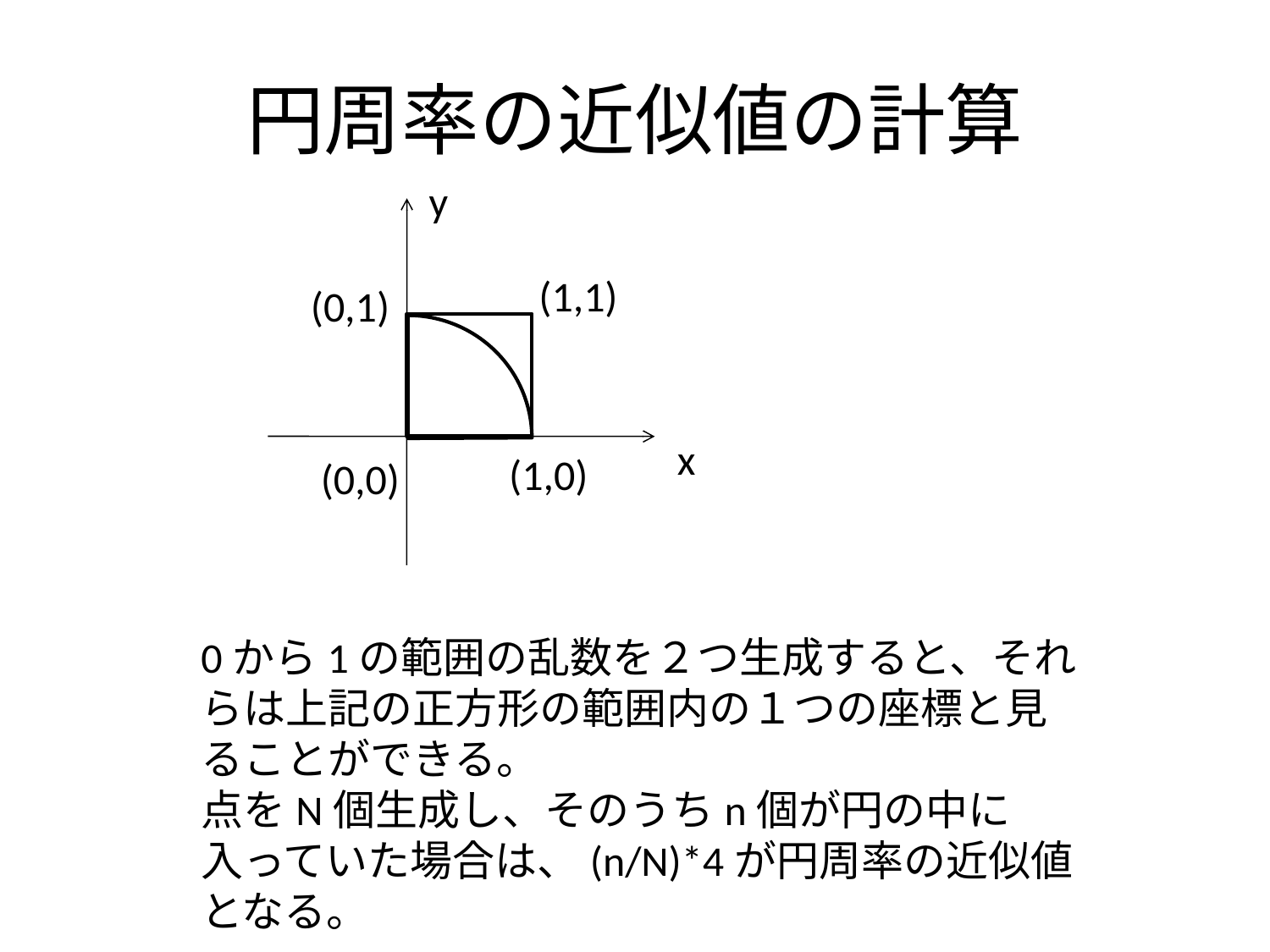

# 円周率の近似値の計算
y
(1,1)
(0,1)

x
(1,0)
(0,0)
0から1の範囲の乱数を２つ生成すると、それらは上記の正方形の範囲内の１つの座標と見ることができる。
点をN個生成し、そのうちn個が円の中に入っていた場合は、(n/N)*4が円周率の近似値となる。